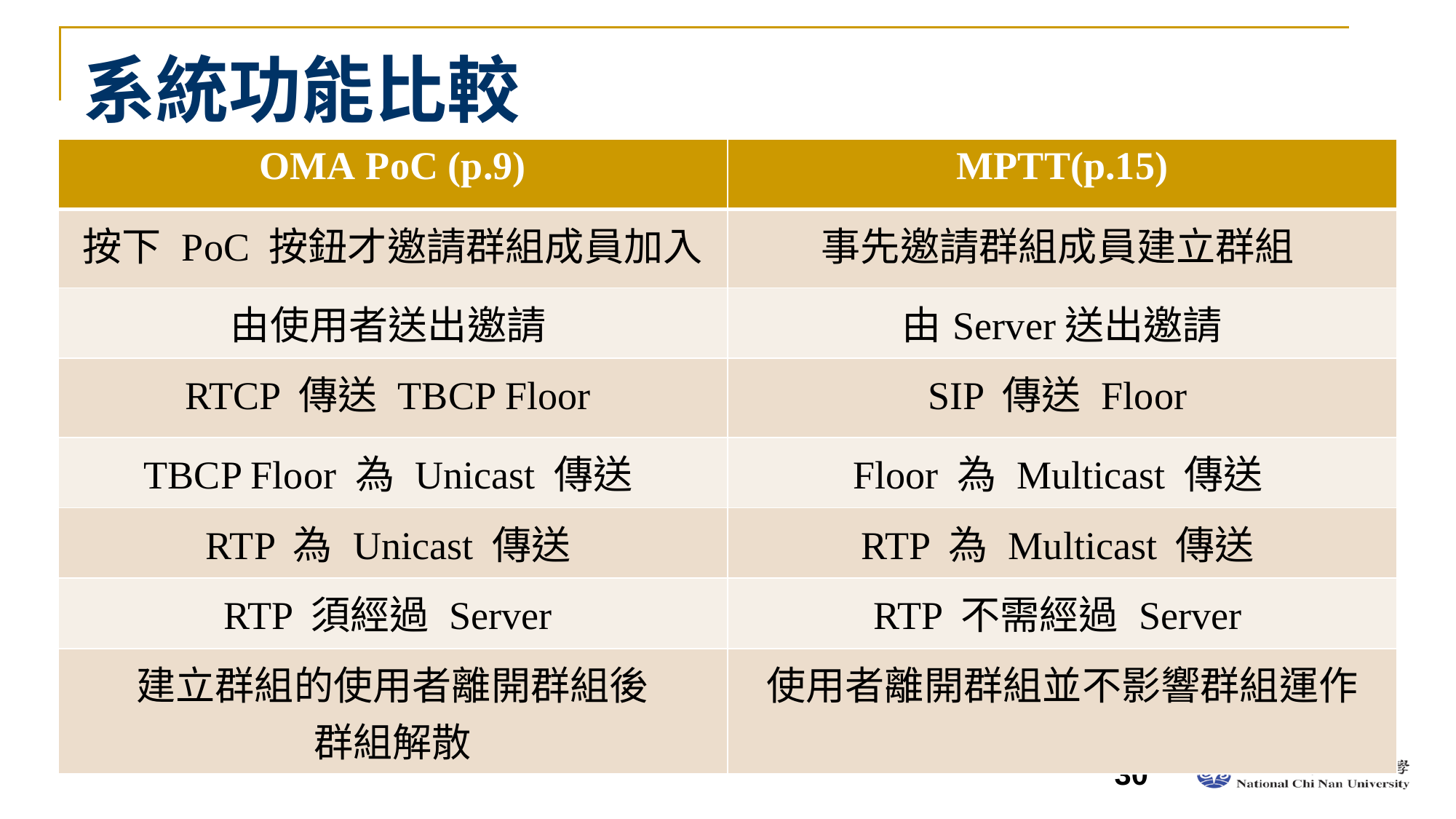

# 系統功能比較
| OMA PoC (p.9) | MPTT(p.15) |
| --- | --- |
| 按下 PoC 按鈕才邀請群組成員加入 | 事先邀請群組成員建立群組 |
| 由使用者送出邀請 | 由Server送出邀請 |
| RTCP 傳送 TBCP Floor | SIP 傳送 Floor |
| TBCP Floor 為 Unicast 傳送 | Floor 為 Multicast 傳送 |
| RTP 為 Unicast 傳送 | RTP 為 Multicast 傳送 |
| RTP 須經過 Server | RTP 不需經過 Server |
| 建立群組的使用者離開群組後 群組解散 | 使用者離開群組並不影響群組運作 |